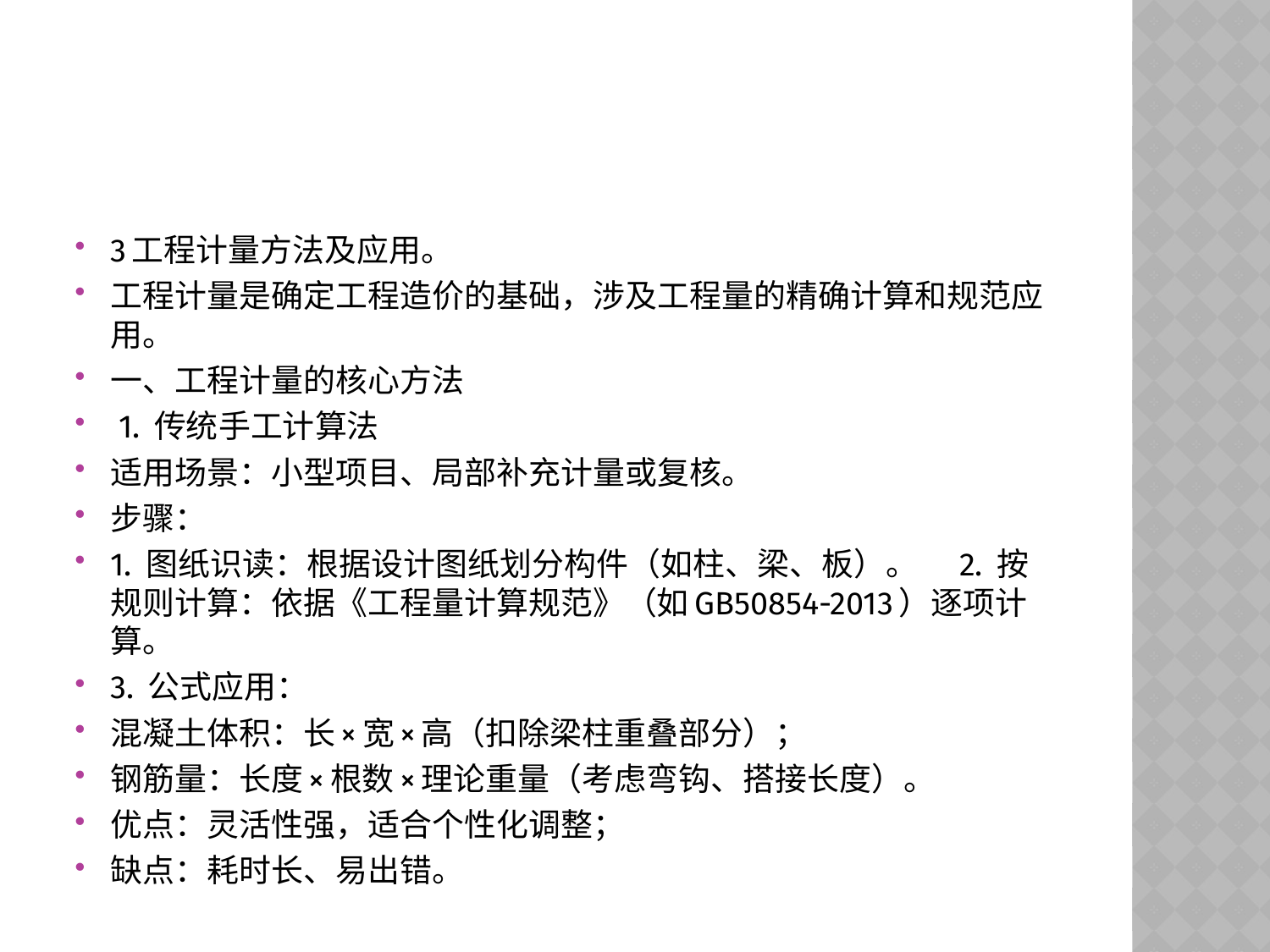

#
3工程计量方法及应用。
工程计量是确定工程造价的基础，涉及工程量的精确计算和规范应用。
一、工程计量的核心方法
 1. 传统手工计算法
适用场景：小型项目、局部补充计量或复核。
步骤：
1. 图纸识读：根据设计图纸划分构件（如柱、梁、板）。     2. 按规则计算：依据《工程量计算规范》（如GB50854-2013）逐项计算。
3. 公式应用：
混凝土体积：长×宽×高（扣除梁柱重叠部分）；
钢筋量：长度×根数×理论重量（考虑弯钩、搭接长度）。
优点：灵活性强，适合个性化调整；
缺点：耗时长、易出错。